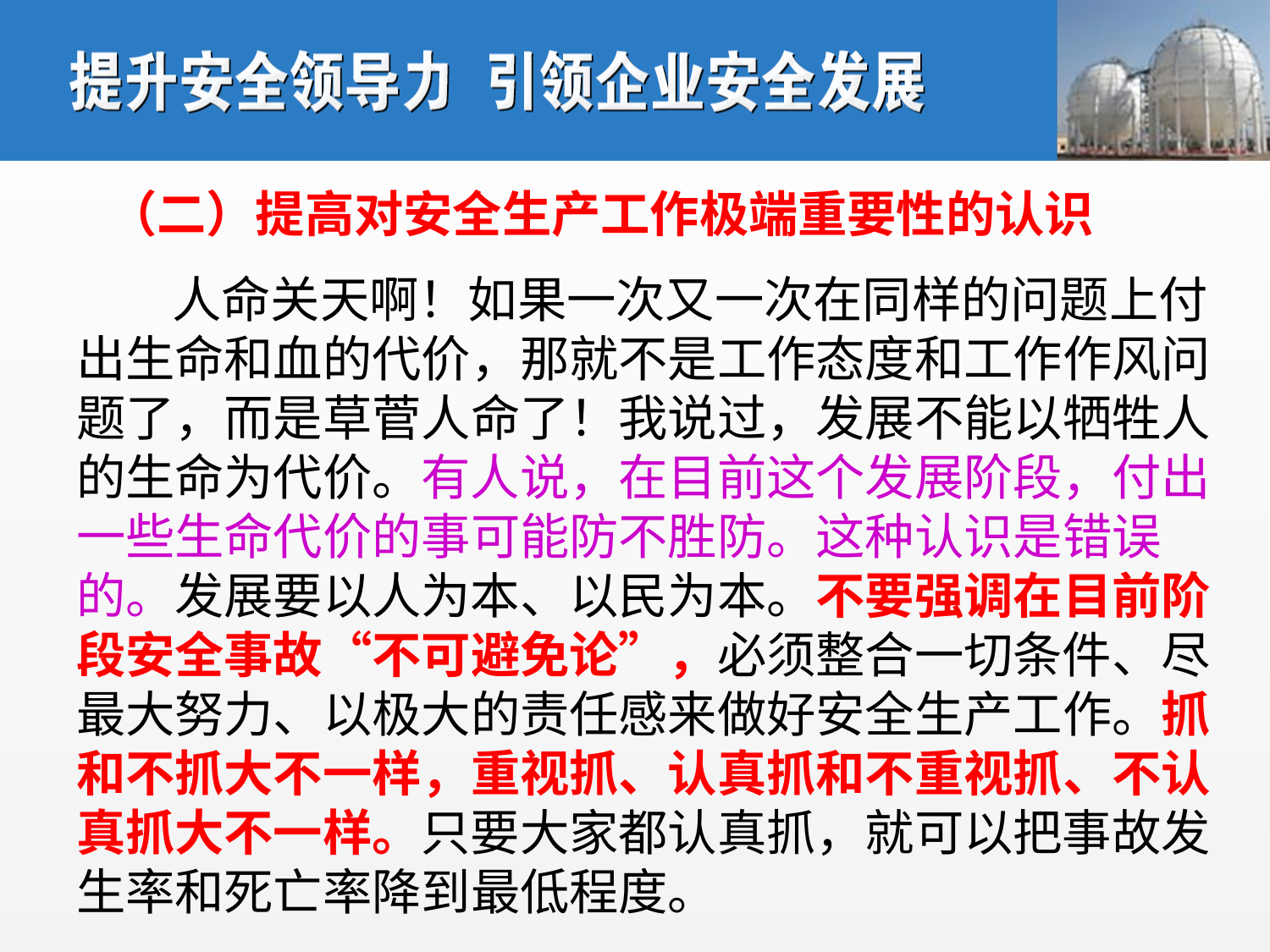

（二）提高对安全生产工作极端重要性的认识
         人命关天啊！如果一次又一次在同样的问题上付出生命和血的代价，那就不是工作态度和工作作风问题了，而是草菅人命了！我说过，发展不能以牺牲人的生命为代价。有人说，在目前这个发展阶段，付出一些生命代价的事可能防不胜防。这种认识是错误的。发展要以人为本、以民为本。不要强调在目前阶段安全事故“不可避免论”，必须整合一切条件、尽最大努力、以极大的责任感来做好安全生产工作。抓和不抓大不一样，重视抓、认真抓和不重视抓、不认真抓大不一样。只要大家都认真抓，就可以把事故发生率和死亡率降到最低程度。